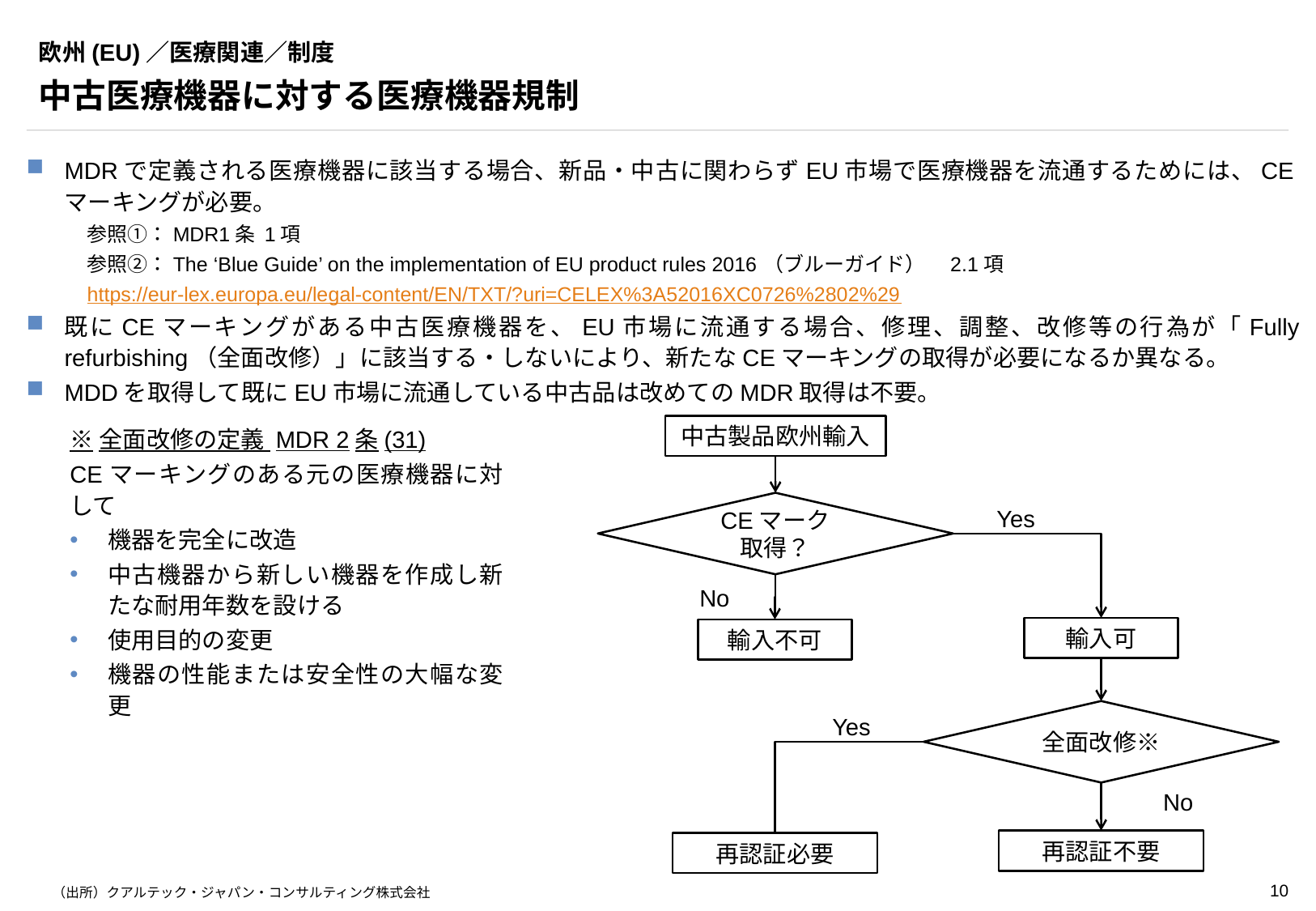

# 欧州(EU)／医療関連／制度
中古医療機器に対する医療機器規制
MDRで定義される医療機器に該当する場合、新品・中古に関わらずEU市場で医療機器を流通するためには、CEマーキングが必要。
参照①：MDR1条 1項
参照②：The ‘Blue Guide’ on the implementation of EU product rules 2016（ブルーガイド）　2.1項
https://eur-lex.europa.eu/legal-content/EN/TXT/?uri=CELEX%3A52016XC0726%2802%29
既にCEマーキングがある中古医療機器を、EU市場に流通する場合、修理、調整、改修等の行為が「Fully refurbishing（全面改修）」に該当する・しないにより、新たなCEマーキングの取得が必要になるか異なる。
MDDを取得して既にEU市場に流通している中古品は改めてのMDR取得は不要。
中古製品欧州輸入
※全面改修の定義 MDR 2条(31)
CEマーキングのある元の医療機器に対して
機器を完全に改造
中古機器から新しい機器を作成し新たな耐用年数を設ける
使用目的の変更
機器の性能または安全性の大幅な変更
CEマーク
取得？
Yes
No
輸入可
輸入不可
全面改修※
Yes
No
再認証不要
再認証必要
（出所）クアルテック・ジャパン・コンサルティング株式会社